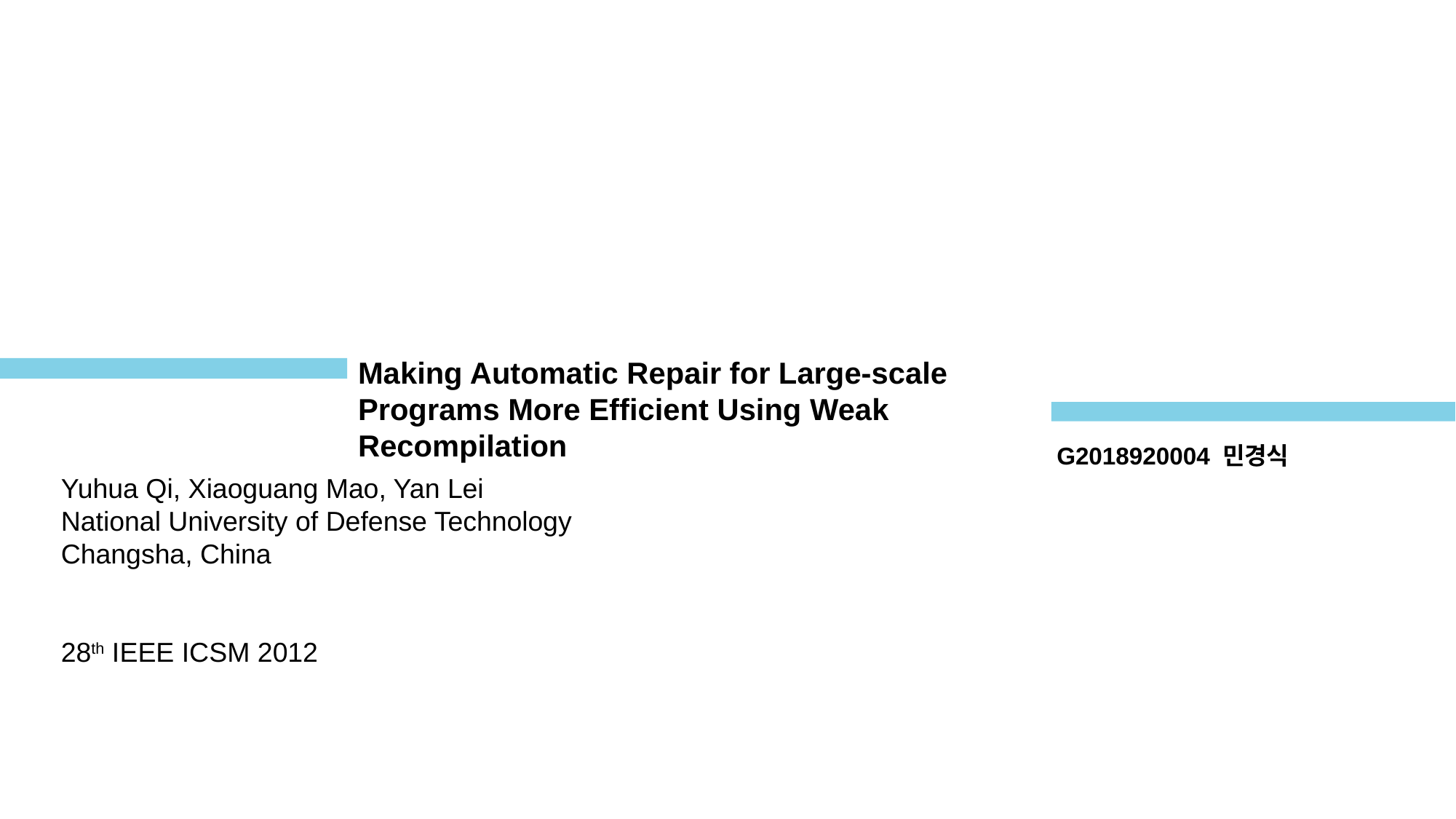

Making Automatic Repair for Large-scale Programs More Efficient Using Weak Recompilation

G2018920004 민경식
Yuhua Qi, Xiaoguang Mao, Yan Lei
National University of Defense Technology Changsha, China

28th IEEE ICSM 2012